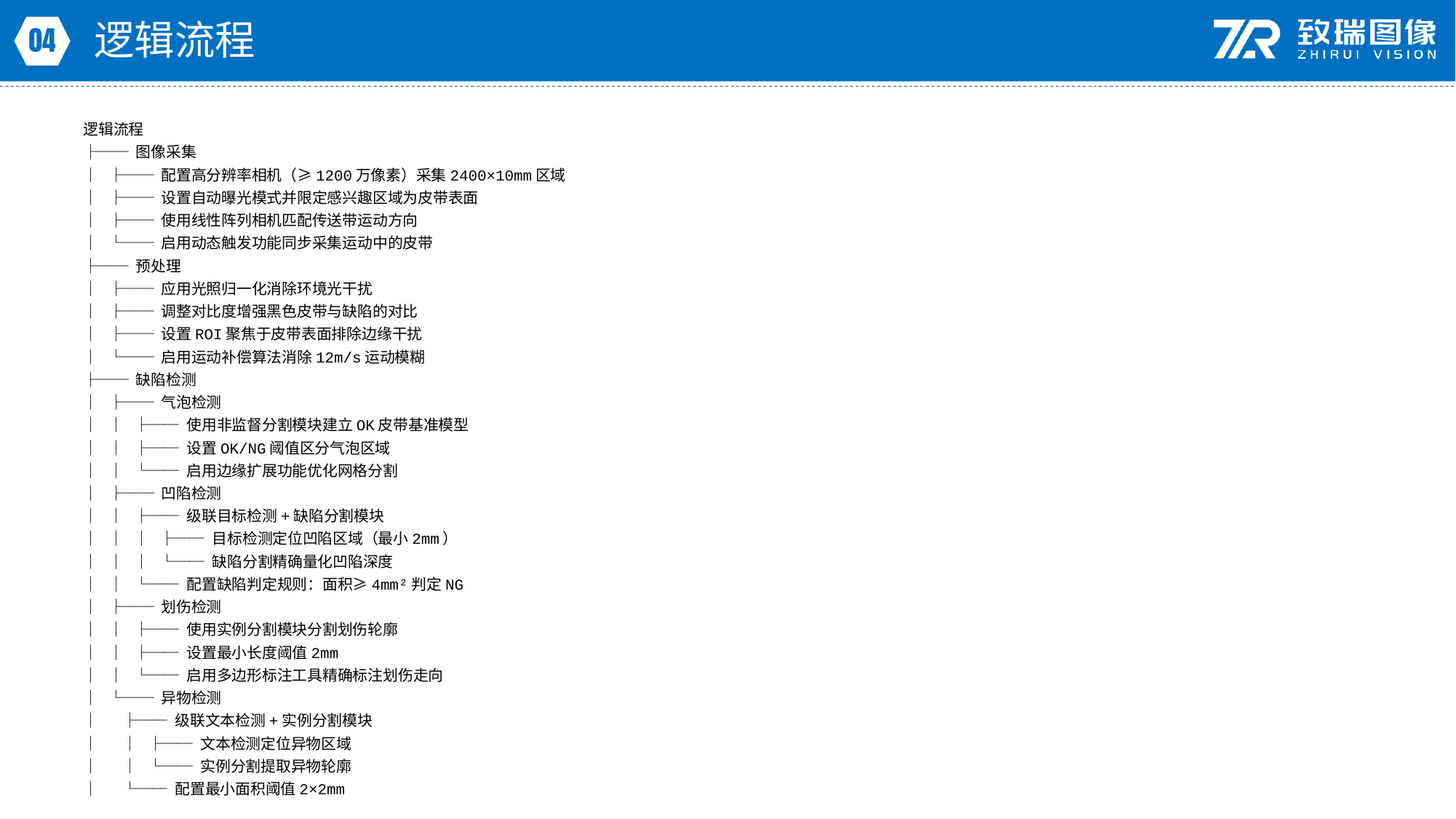

逻辑流程
04

逻辑流程
├── 图像采集
│   ├── 配置高分辨率相机（≥1200万像素）采集2400×10mm区域
│   ├── 设置自动曝光模式并限定感兴趣区域为皮带表面
│   ├── 使用线性阵列相机匹配传送带运动方向
│   └── 启用动态触发功能同步采集运动中的皮带
├── 预处理
│   ├── 应用光照归一化消除环境光干扰
│   ├── 调整对比度增强黑色皮带与缺陷的对比
│   ├── 设置ROI聚焦于皮带表面排除边缘干扰
│   └── 启用运动补偿算法消除12m/s运动模糊
├── 缺陷检测
│   ├── 气泡检测
│   │   ├── 使用非监督分割模块建立OK皮带基准模型
│   │   ├── 设置OK/NG阈值区分气泡区域
│   │   └── 启用边缘扩展功能优化网格分割
│   ├── 凹陷检测
│   │   ├── 级联目标检测+缺陷分割模块
│   │   │   ├── 目标检测定位凹陷区域（最小2mm）
│   │   │   └── 缺陷分割精确量化凹陷深度
│   │   └── 配置缺陷判定规则：面积≥4mm²判定NG
│   ├── 划伤检测
│   │   ├── 使用实例分割模块分割划伤轮廓
│   │   ├── 设置最小长度阈值2mm
│   │   └── 启用多边形标注工具精确标注划伤走向
│   └── 异物检测
│       ├── 级联文本检测+实例分割模块
│       │   ├── 文本检测定位异物区域
│       │   └── 实例分割提取异物轮廓
│       └── 配置最小面积阈值2×2mm